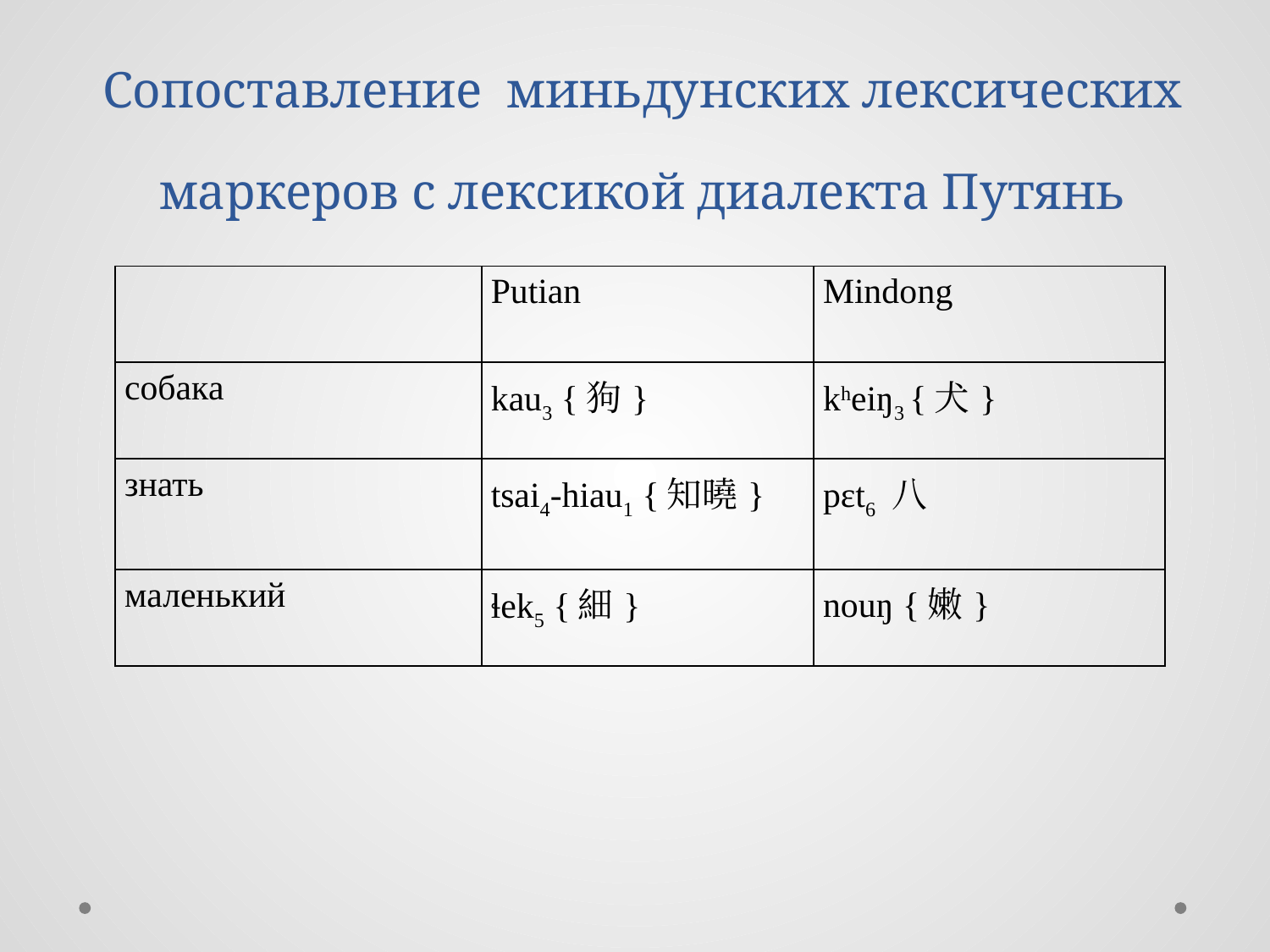

# Сопоставление  миньдунских лексических маркеров с лексикой диалекта Путянь
|  | Putian | Mindong |
| --- | --- | --- |
| собака | kau3 {狗} | kheiŋ3 {犬} |
| знать | tsai4-hiau1 {知曉} | pɛt6 八 |
| маленький | ɬek5 {細} | nouŋ {嫩} |